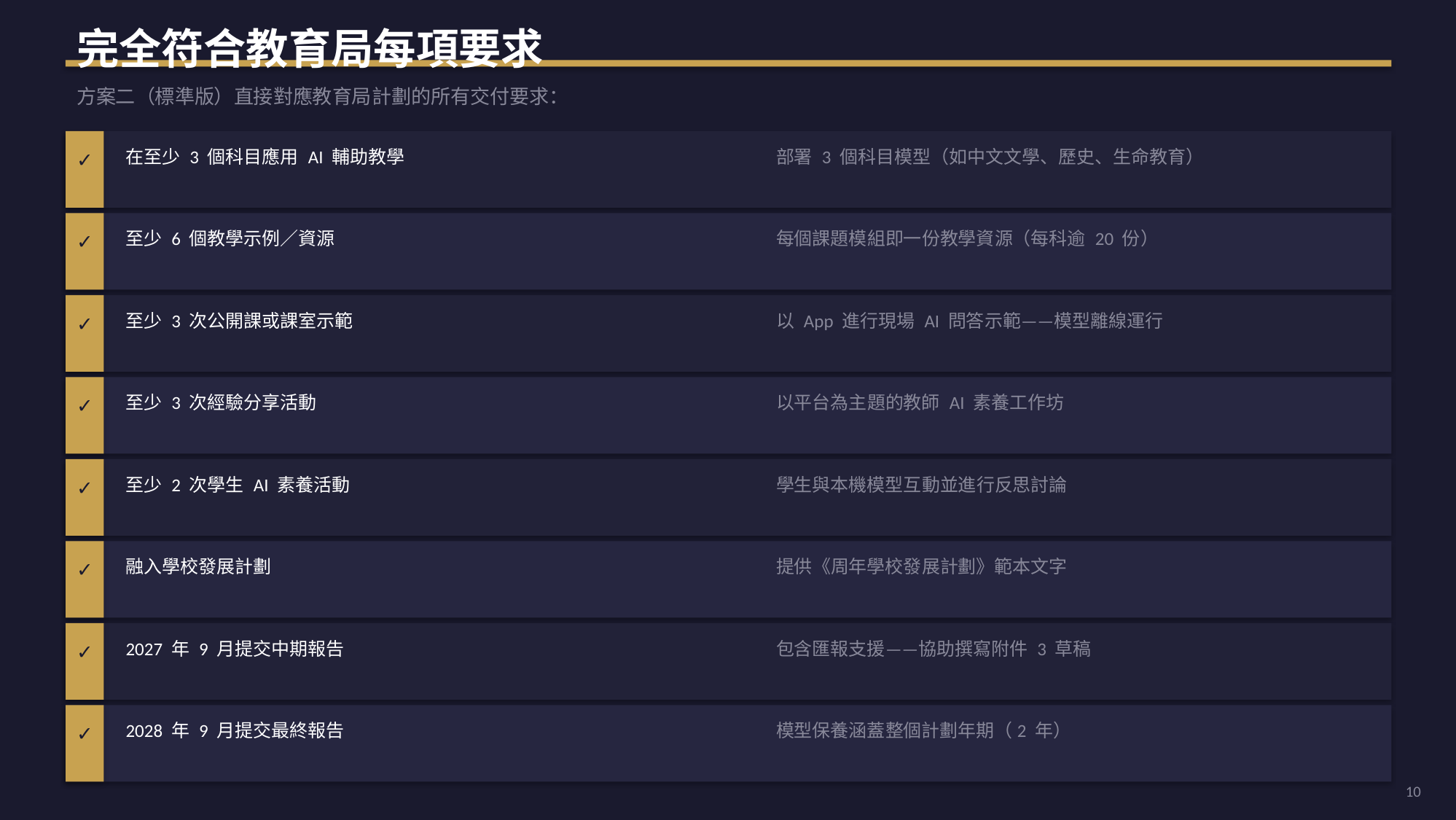

完全符合教育局每項要求

方案二（標準版）直接對應教育局計劃的所有交付要求：

在至少 3 個科目應用 AI 輔助教學
部署 3 個科目模型（如中文文學、歷史、生命教育）
✓

至少 6 個教學示例／資源
每個課題模組即一份教學資源（每科逾 20 份）
✓

至少 3 次公開課或課室示範
以 App 進行現場 AI 問答示範——模型離線運行
✓

至少 3 次經驗分享活動
以平台為主題的教師 AI 素養工作坊
✓

至少 2 次學生 AI 素養活動
學生與本機模型互動並進行反思討論
✓

融入學校發展計劃
提供《周年學校發展計劃》範本文字
✓

2027 年 9 月提交中期報告
包含匯報支援——協助撰寫附件 3 草稿
✓

2028 年 9 月提交最終報告
模型保養涵蓋整個計劃年期（2 年）
✓
10